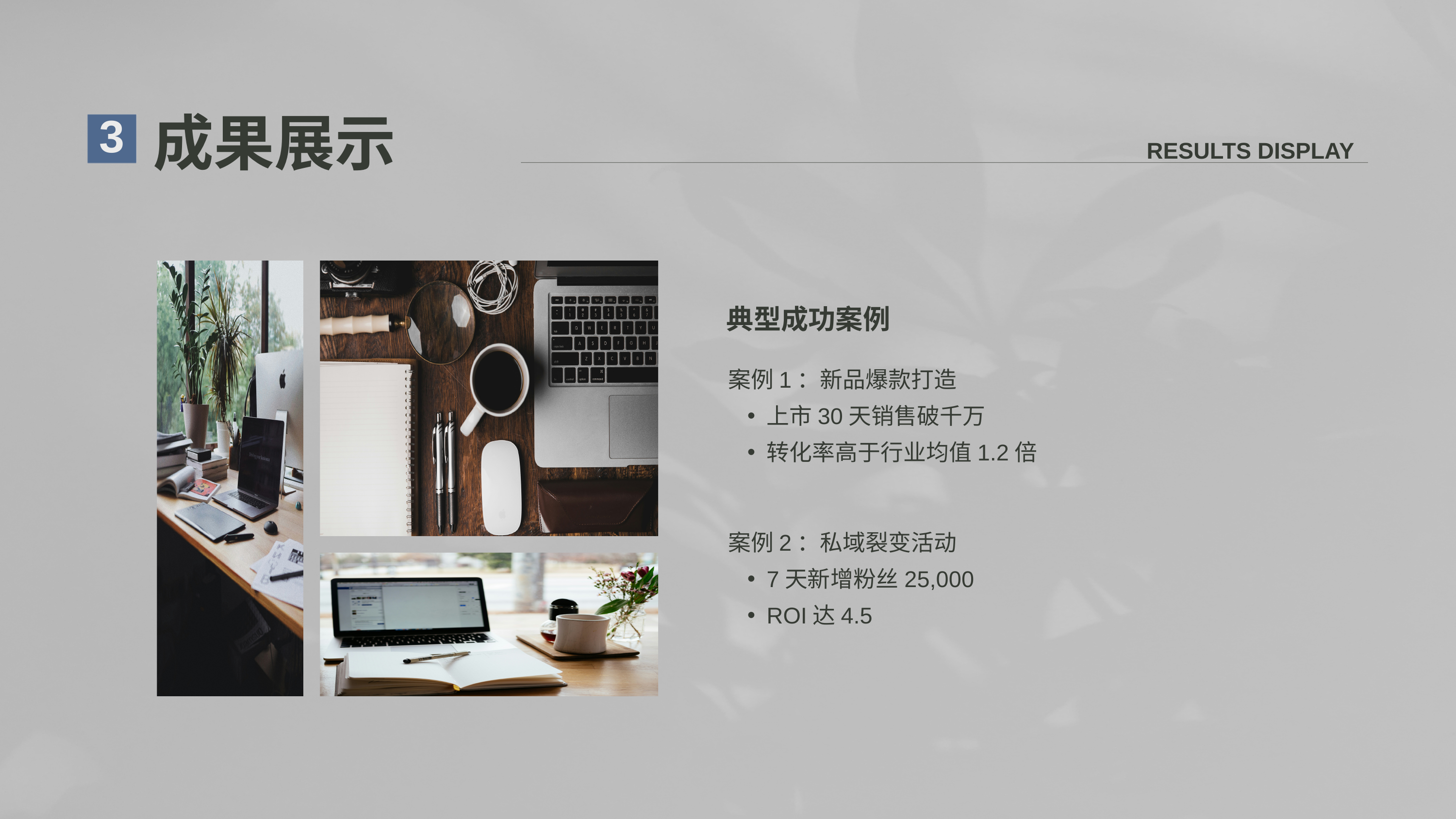

成果展示
3
RESULTS DISPLAY

典型成功案例
案例1：新品爆款打造
上市30天销售破千万
转化率高于行业均值1.2倍

案例2：私域裂变活动
7天新增粉丝25,000
ROI达4.5